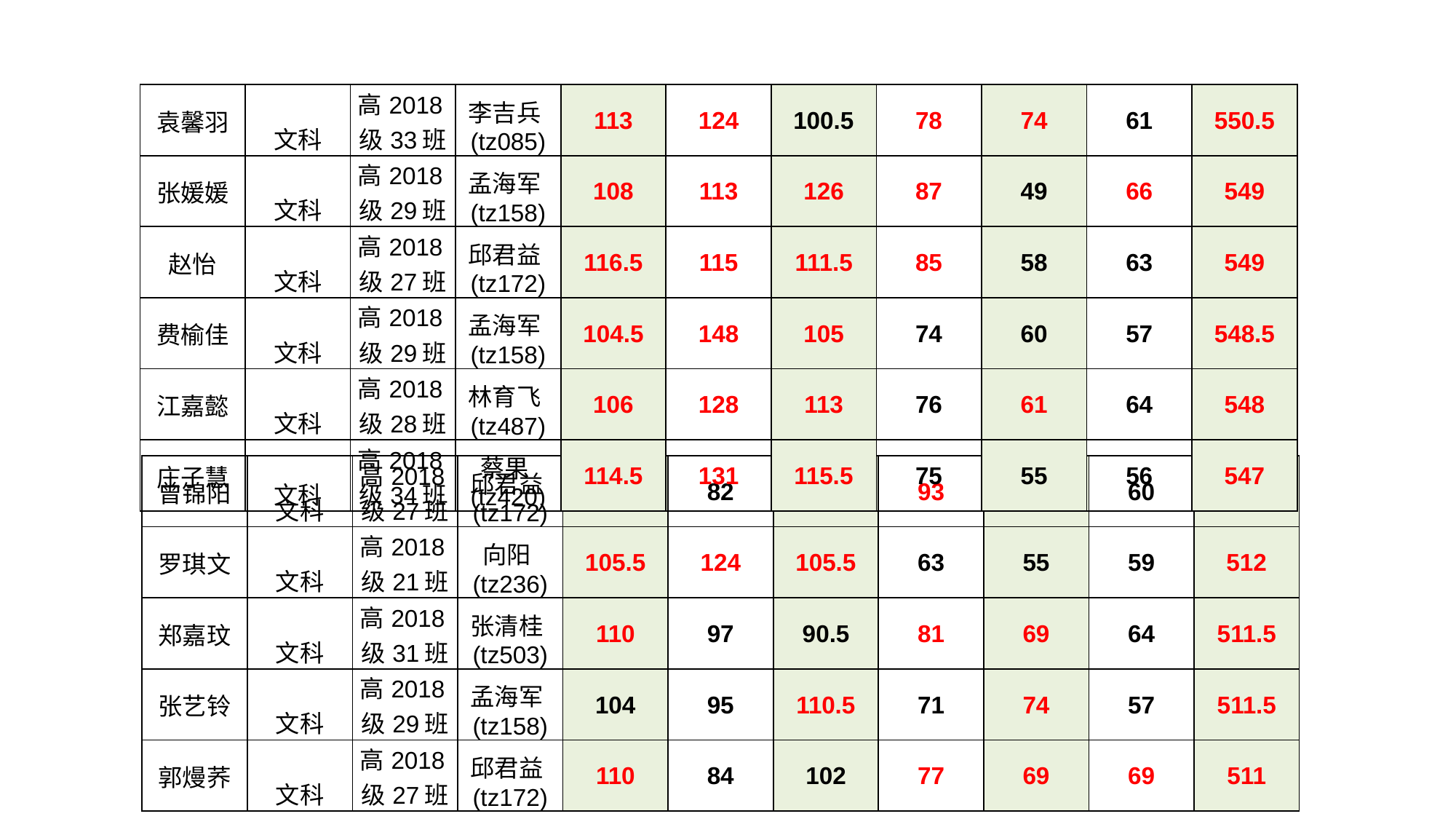

| 袁馨羽 | 文科 | 高2018级33班 | 李吉兵(tz085) | 113 | 124 | 100.5 | 78 | 74 | 61 | 550.5 |
| --- | --- | --- | --- | --- | --- | --- | --- | --- | --- | --- |
| 张媛媛 | 文科 | 高2018级29班 | 孟海军(tz158) | 108 | 113 | 126 | 87 | 49 | 66 | 549 |
| 赵怡 | 文科 | 高2018级27班 | 邱君益(tz172) | 116.5 | 115 | 111.5 | 85 | 58 | 63 | 549 |
| 费榆佳 | 文科 | 高2018级29班 | 孟海军(tz158) | 104.5 | 148 | 105 | 74 | 60 | 57 | 548.5 |
| 江嘉懿 | 文科 | 高2018级28班 | 林育飞(tz487) | 106 | 128 | 113 | 76 | 61 | 64 | 548 |
| 庄子慧 | 文科 | 高2018级34班 | 蔡果(tz420) | 114.5 | 131 | 115.5 | 75 | 55 | 56 | 547 |
| 曾锦阳 | 文科 | 高2018级27班 | 邱君益(tz172) | 111.5 | 82 | 115.5 | 93 | 50 | 60 | 512 |
| --- | --- | --- | --- | --- | --- | --- | --- | --- | --- | --- |
| 罗琪文 | 文科 | 高2018级21班 | 向阳(tz236) | 105.5 | 124 | 105.5 | 63 | 55 | 59 | 512 |
| 郑嘉玟 | 文科 | 高2018级31班 | 张清桂(tz503) | 110 | 97 | 90.5 | 81 | 69 | 64 | 511.5 |
| 张艺铃 | 文科 | 高2018级29班 | 孟海军(tz158) | 104 | 95 | 110.5 | 71 | 74 | 57 | 511.5 |
| 郭熳荞 | 文科 | 高2018级27班 | 邱君益(tz172) | 110 | 84 | 102 | 77 | 69 | 69 | 511 |